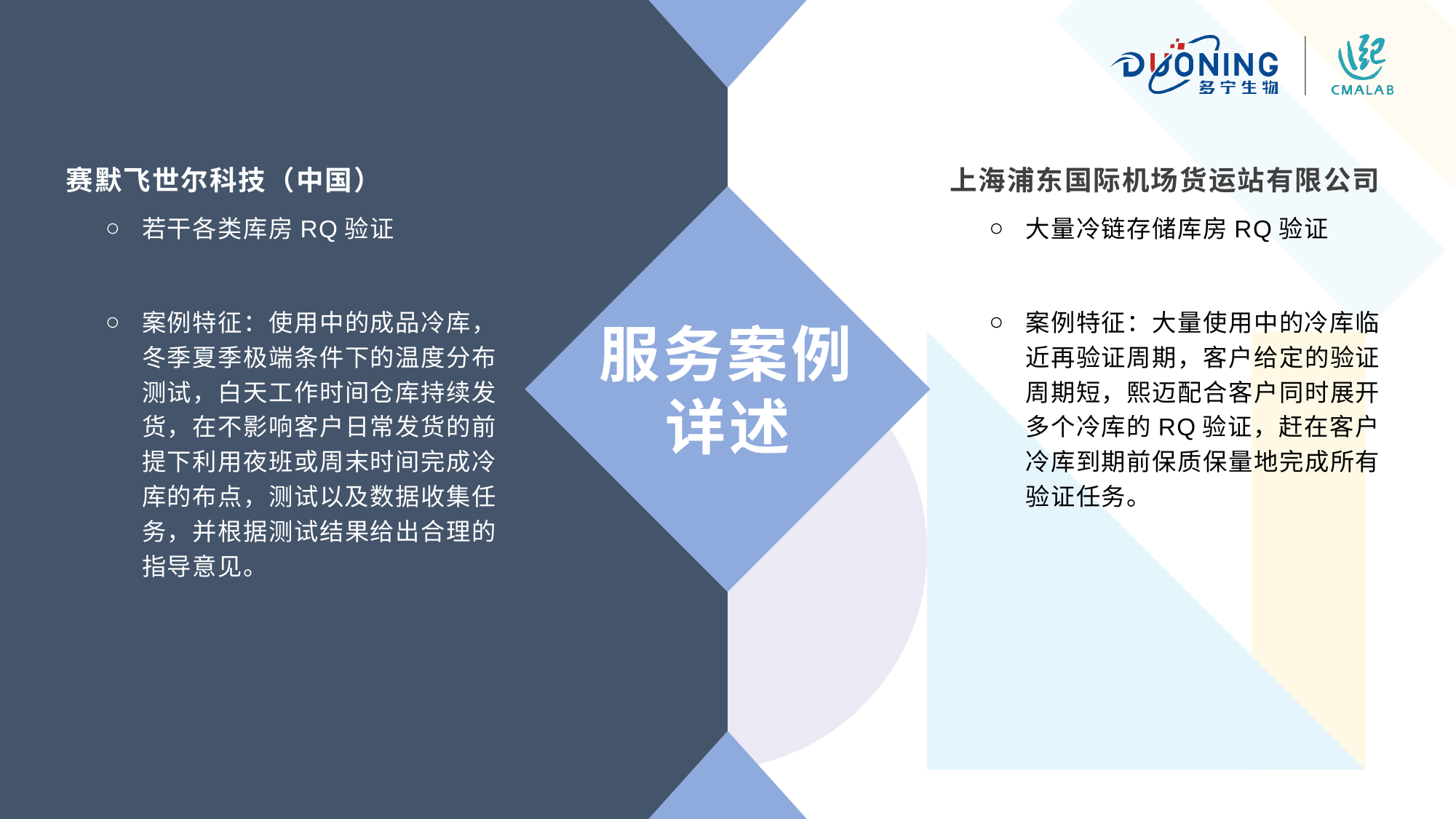

赛默飞世尔科技（中国）
若干各类库房RQ验证

案例特征：使用中的成品冷库，冬季夏季极端条件下的温度分布测试，白天工作时间仓库持续发货，在不影响客户日常发货的前提下利用夜班或周末时间完成冷库的布点，测试以及数据收集任务，并根据测试结果给出合理的指导意见。
上海浦东国际机场货运站有限公司
大量冷链存储库房RQ验证

案例特征：大量使用中的冷库临近再验证周期，客户给定的验证周期短，熙迈配合客户同时展开多个冷库的RQ验证，赶在客户冷库到期前保质保量地完成所有验证任务。

服务案例详述